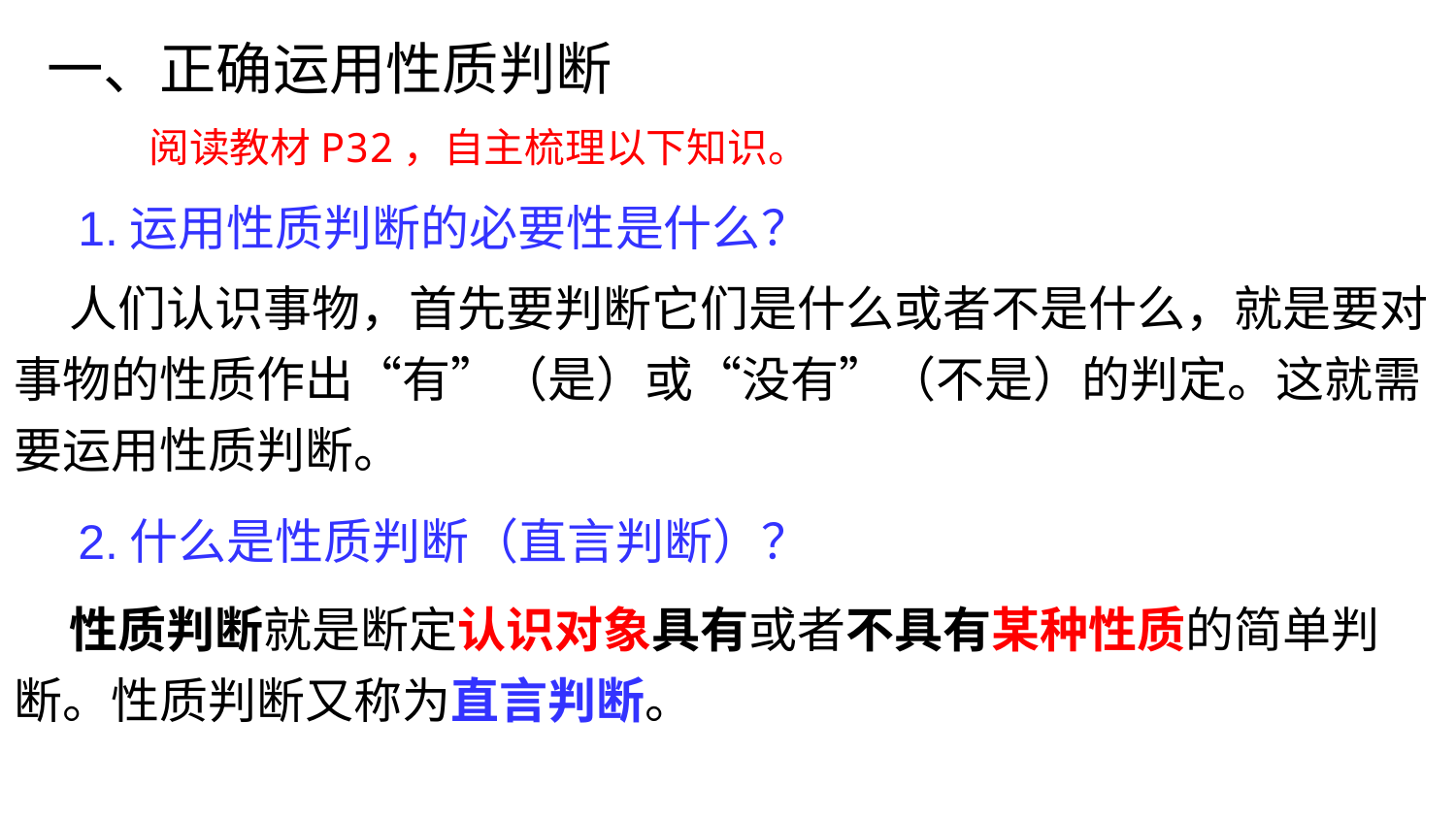

一、正确运用性质判断
阅读教材P32，自主梳理以下知识。
1.运用性质判断的必要性是什么？
    人们认识事物，首先要判断它们是什么或者不是什么，就是要对事物的性质作出“有”（是）或“没有”（不是）的判定。这就需要运用性质判断。
2.什么是性质判断（直言判断）？
    性质判断就是断定认识对象具有或者不具有某种性质的简单判断。性质判断又称为直言判断。